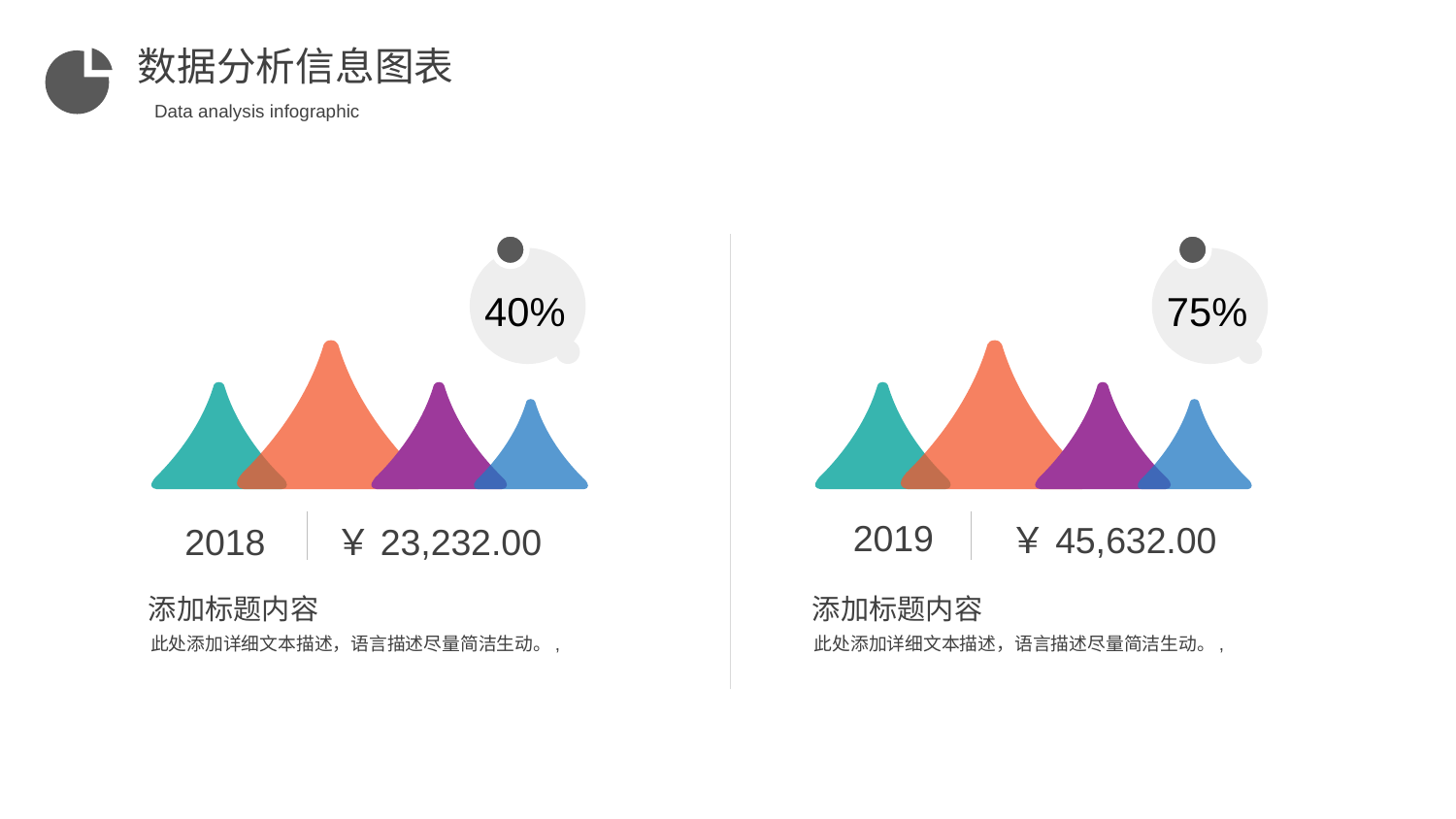

数据分析信息图表

Data analysis infographic

40%

75%

2019
￥45,632.00
2018
￥23,232.00
添加标题内容
此处添加详细文本描述，语言描述尽量简洁生动。,
添加标题内容
此处添加详细文本描述，语言描述尽量简洁生动。,